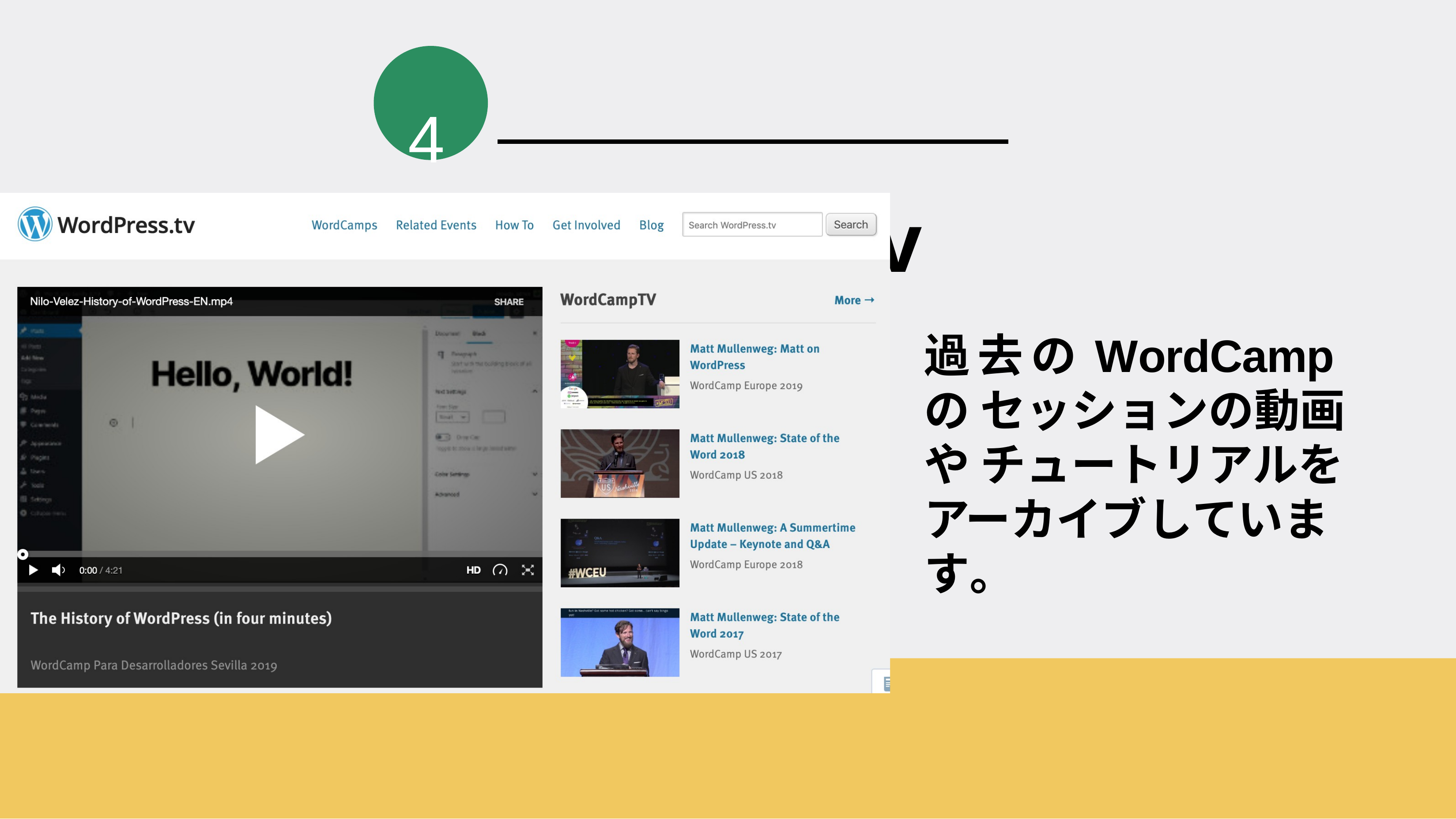

# 4	WordPress.tv

過去のWordCampの セッションの動画や チュートリアルを
アーカイブしています。